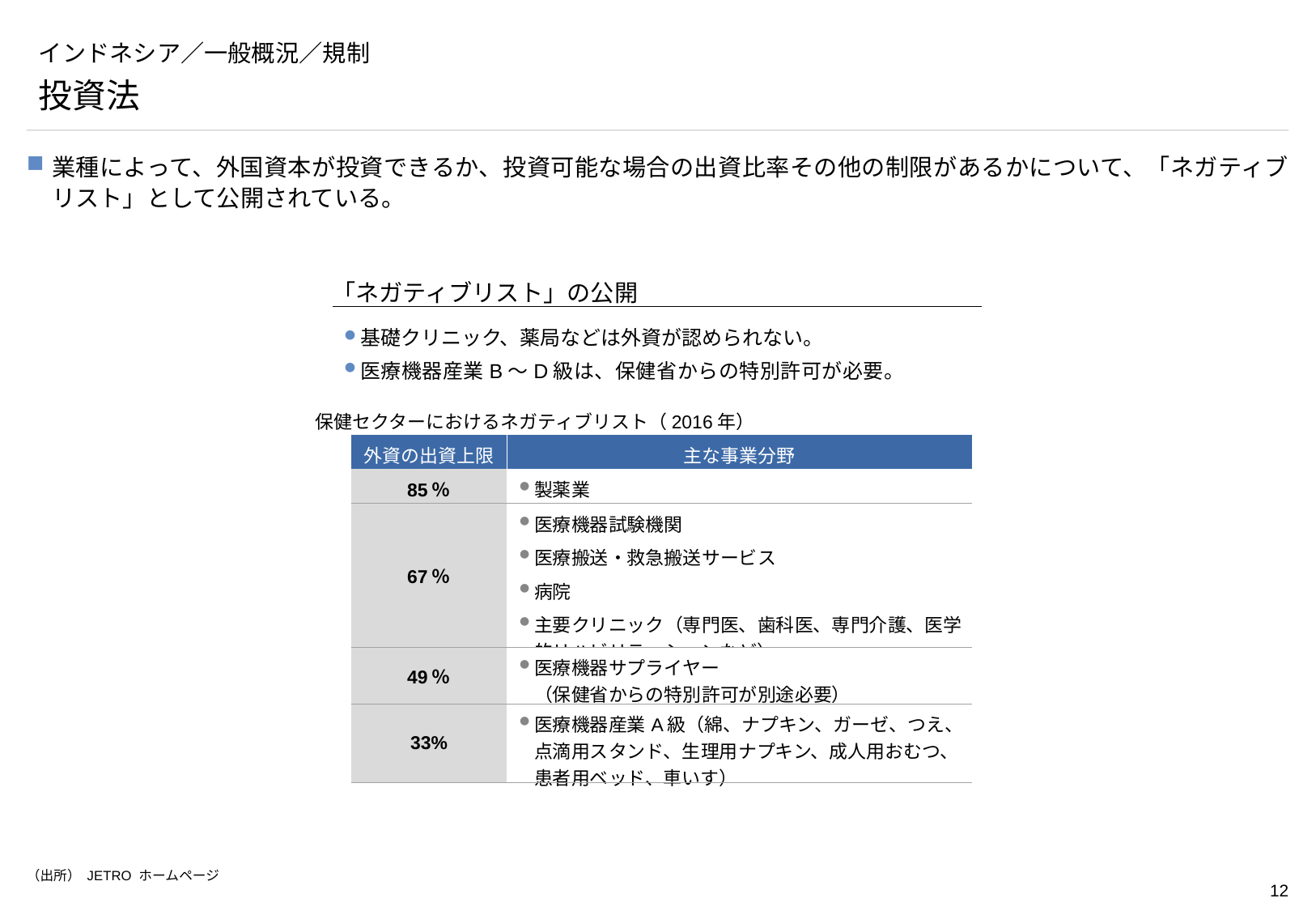

# インドネシア／一般概況／規制
投資法
業種によって、外国資本が投資できるか、投資可能な場合の出資比率その他の制限があるかについて、「ネガティブリスト」として公開されている。
「ネガティブリスト」の公開
基礎クリニック、薬局などは外資が認められない。
医療機器産業B～D級は、保健省からの特別許可が必要。
保健セクターにおけるネガティブリスト（2016年）
| 外資の出資上限 | 主な事業分野 |
| --- | --- |
| 85％ | 製薬業 |
| 67％ | 医療機器試験機関 医療搬送・救急搬送サービス 病院 主要クリニック（専門医、歯科医、専門介護、医学的リハビリテーションなど） |
| 49％ | 医療機器サプライヤー （保健省からの特別許可が別途必要） |
| 33% | 医療機器産業A級（綿、ナプキン、ガーゼ、つえ、点滴用スタンド、生理用ナプキン、成人用おむつ、患者用ベッド、車いす） |
（出所） JETRO ホームページ